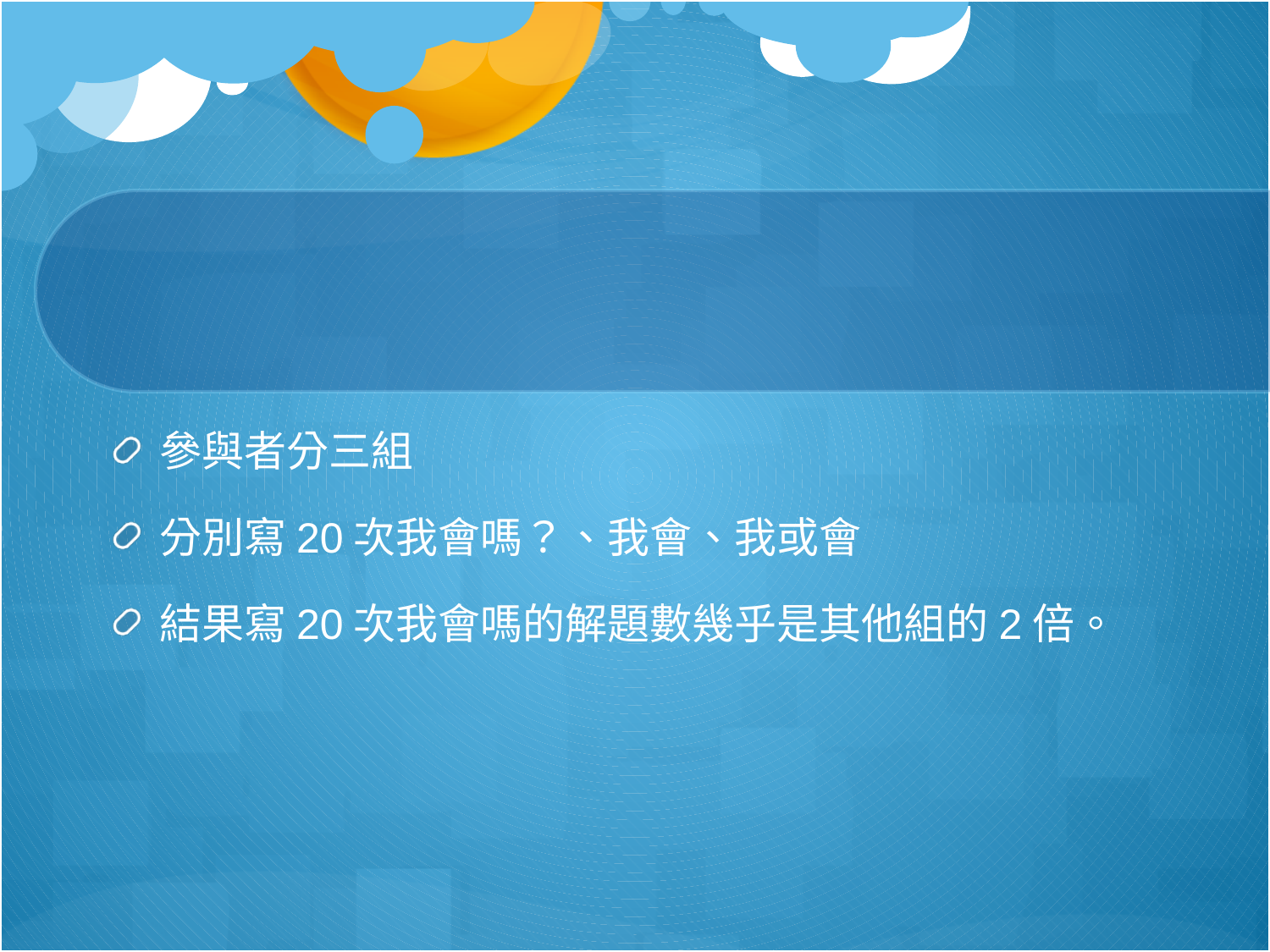

#
參與者分三組
分別寫20次我會嗎？、我會、我或會
結果寫20次我會嗎的解題數幾乎是其他組的2倍。